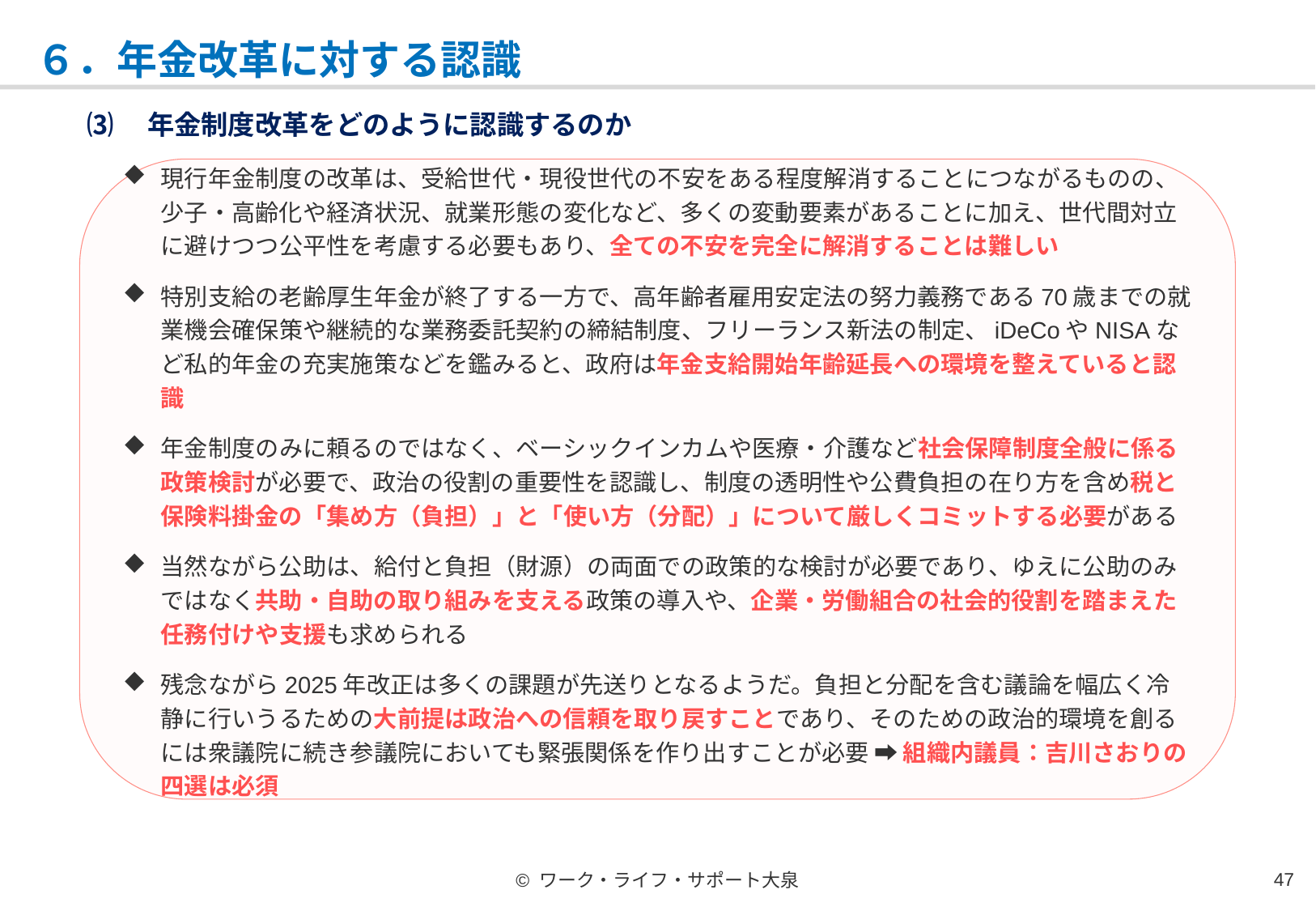

# ６．年金改革に対する認識
⑶　年金制度改革をどのように認識するのか
現行年金制度の改革は、受給世代・現役世代の不安をある程度解消することにつながるものの、少子・高齢化や経済状況、就業形態の変化など、多くの変動要素があることに加え、世代間対立に避けつつ公平性を考慮する必要もあり、全ての不安を完全に解消することは難しい

特別支給の老齢厚生年金が終了する一方で、高年齢者雇用安定法の努力義務である70歳までの就業機会確保策や継続的な業務委託契約の締結制度、フリーランス新法の制定、iDeCoやNISAなど私的年金の充実施策などを鑑みると、政府は年金支給開始年齢延長への環境を整えていると認識

年金制度のみに頼るのではなく、ベーシックインカムや医療・介護など社会保障制度全般に係る政策検討が必要で、政治の役割の重要性を認識し、制度の透明性や公費負担の在り方を含め税と保険料掛金の「集め方（負担）」と「使い方（分配）」について厳しくコミットする必要がある

当然ながら公助は、給付と負担（財源）の両面での政策的な検討が必要であり、ゆえに公助のみではなく共助・自助の取り組みを支える政策の導入や、企業・労働組合の社会的役割を踏まえた任務付けや支援も求められる

残念ながら2025年改正は多くの課題が先送りとなるようだ。負担と分配を含む議論を幅広く冷静に行いうるための大前提は政治への信頼を取り戻すことであり、そのための政治的環境を創るには衆議院に続き参議院においても緊張関係を作り出すことが必要 ➡ 組織内議員：吉川さおりの四選は必須
© ワーク・ライフ・サポート大泉
47